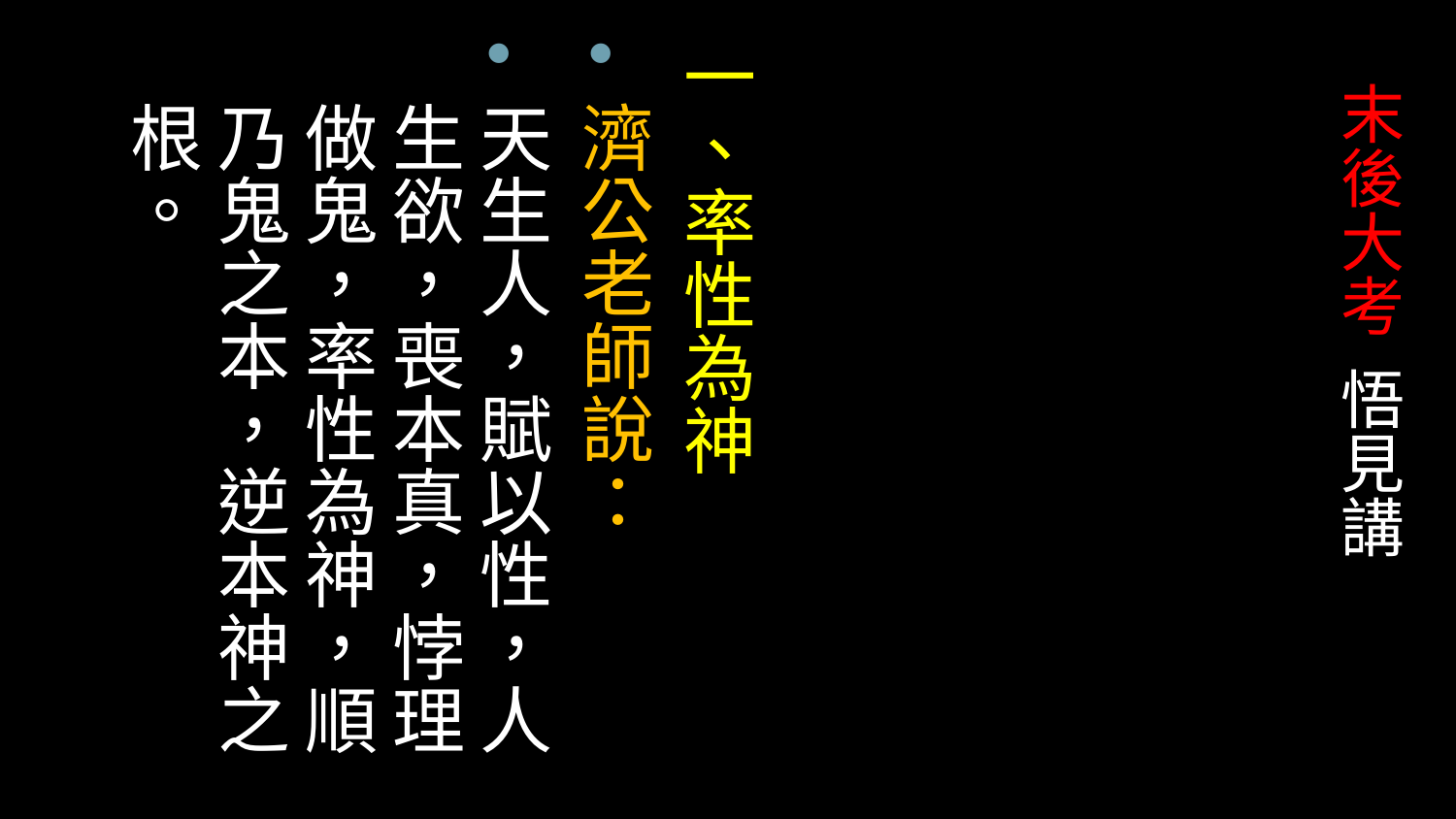

一、率性為神
濟公老師說：
天生人，賦以性，人生欲，喪本真，悖理做鬼，率性為神，順乃鬼之本，逆本神之根。

# 末後大考  悟見講